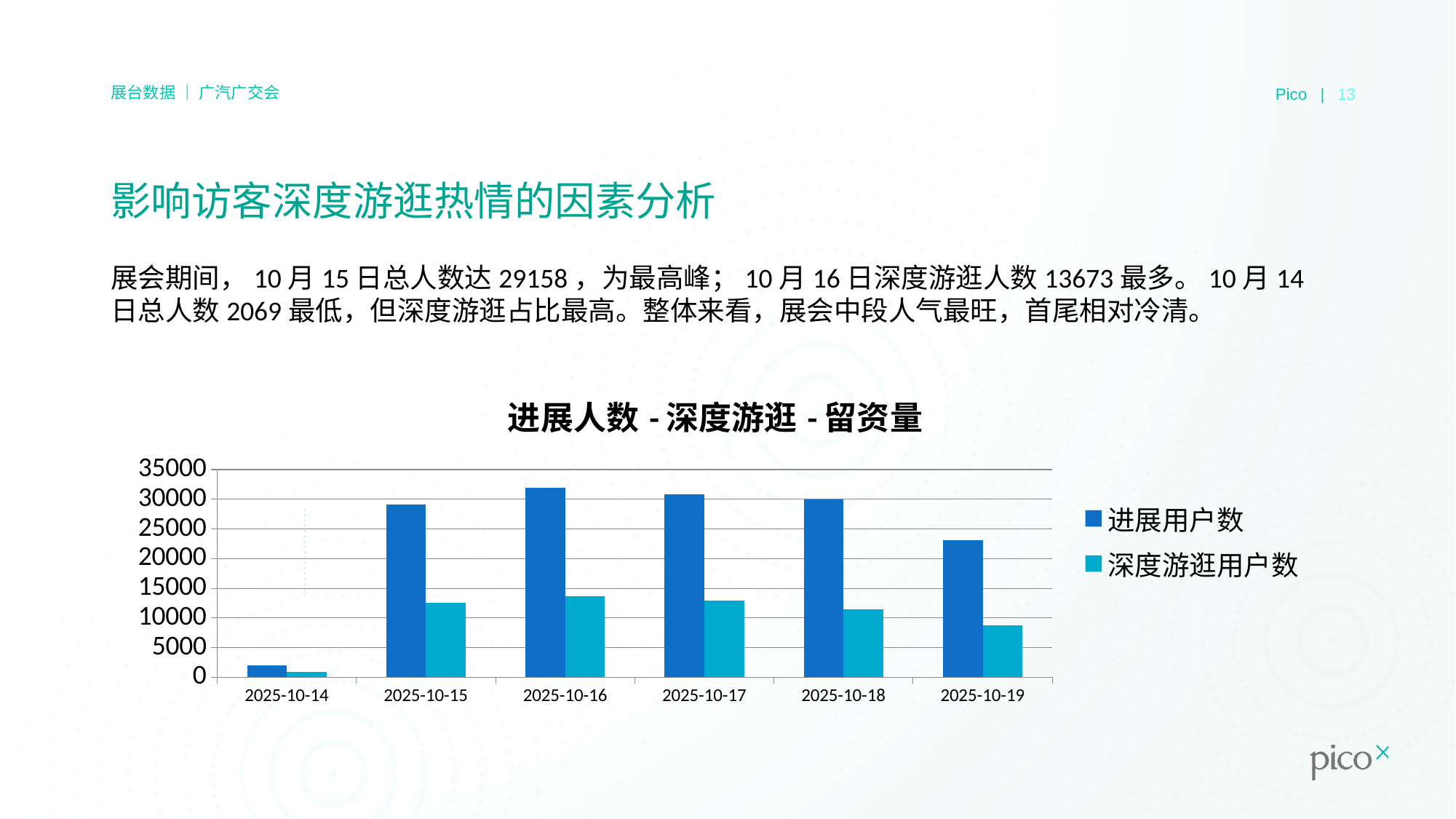

Pico   |
13
展台数据 ｜ 广汽广交会
# 影响访客深度游逛热情的因素分析

展会期间，10月15日总人数达29158，为最高峰；10月16日深度游逛人数13673最多。10月14日总人数2069最低，但深度游逛占比最高。整体来看，展会中段人气最旺，首尾相对冷清。

### Chart: 进展人数-深度游逛-留资量

| Category | 进展用户数 | 深度游逛用户数 |
|---|---|---|
| 2025-10-14 | 2069.0 | 904.0 |
| 2025-10-15 | 29158.0 | 12522.0 |
| 2025-10-16 | 31953.0 | 13673.0 |
| 2025-10-17 | 30769.0 | 12949.0 |
| 2025-10-18 | 29946.0 | 11396.0 |
| 2025-10-19 | 23097.0 | 8737.0 |